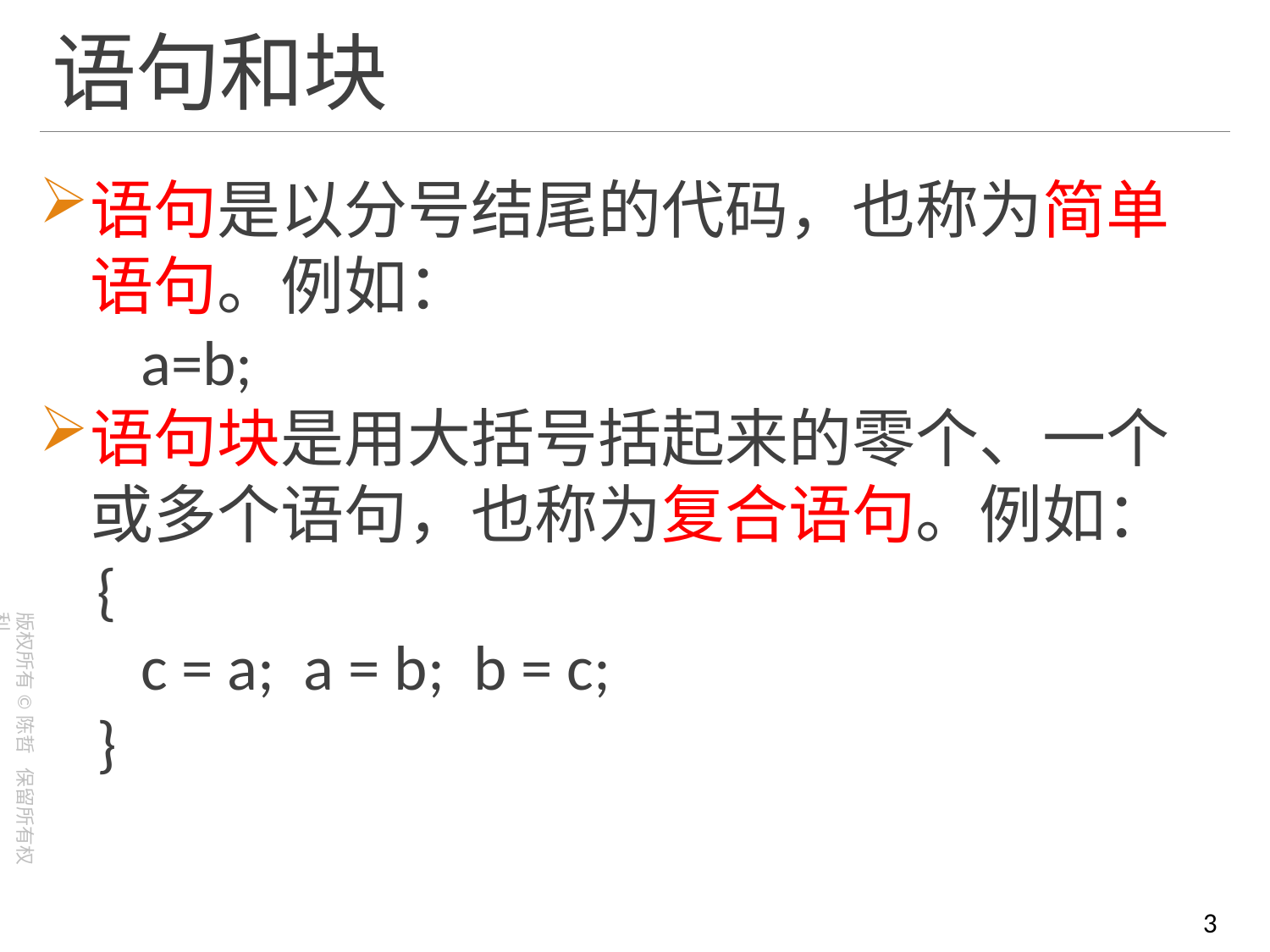

# 语句和块
语句是以分号结尾的代码，也称为简单语句。例如：
       a=b;
语句块是用大括号括起来的零个、一个或多个语句，也称为复合语句。例如：
    {
       c = a;  a = b;  b = c;
    }
3